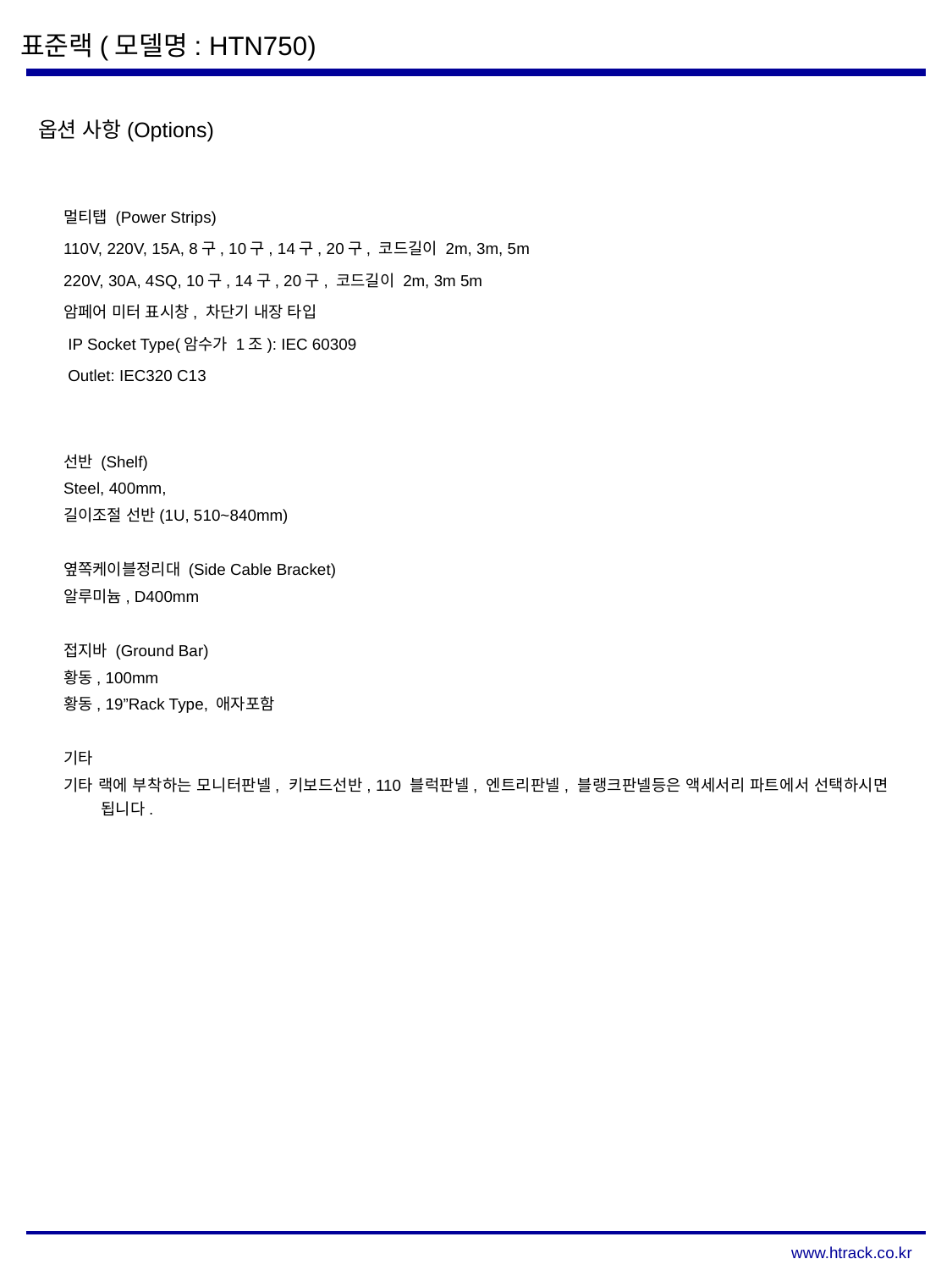

표준랙(모델명: HTN750)
옵션 사항(Options)
멀티탭 (Power Strips)
110V, 220V, 15A, 8구, 10구, 14구, 20구, 코드길이 2m, 3m, 5m
220V, 30A, 4SQ, 10구, 14구, 20구, 코드길이 2m, 3m 5m
암페어 미터 표시창, 차단기 내장 타입
 IP Socket Type(암수가 1조): IEC 60309
 Outlet: IEC320 C13

선반 (Shelf)
Steel, 400mm,
길이조절 선반(1U, 510~840mm)

옆쪽케이블정리대 (Side Cable Bracket)
알루미늄, D400mm

접지바 (Ground Bar)
황동, 100mm
황동, 19”Rack Type, 애자포함

기타
기타 랙에 부착하는 모니터판넬, 키보드선반, 110 블럭판넬, 엔트리판넬, 블랭크판넬등은 액세서리 파트에서 선택하시면 됩니다.
www.htrack.co.kr